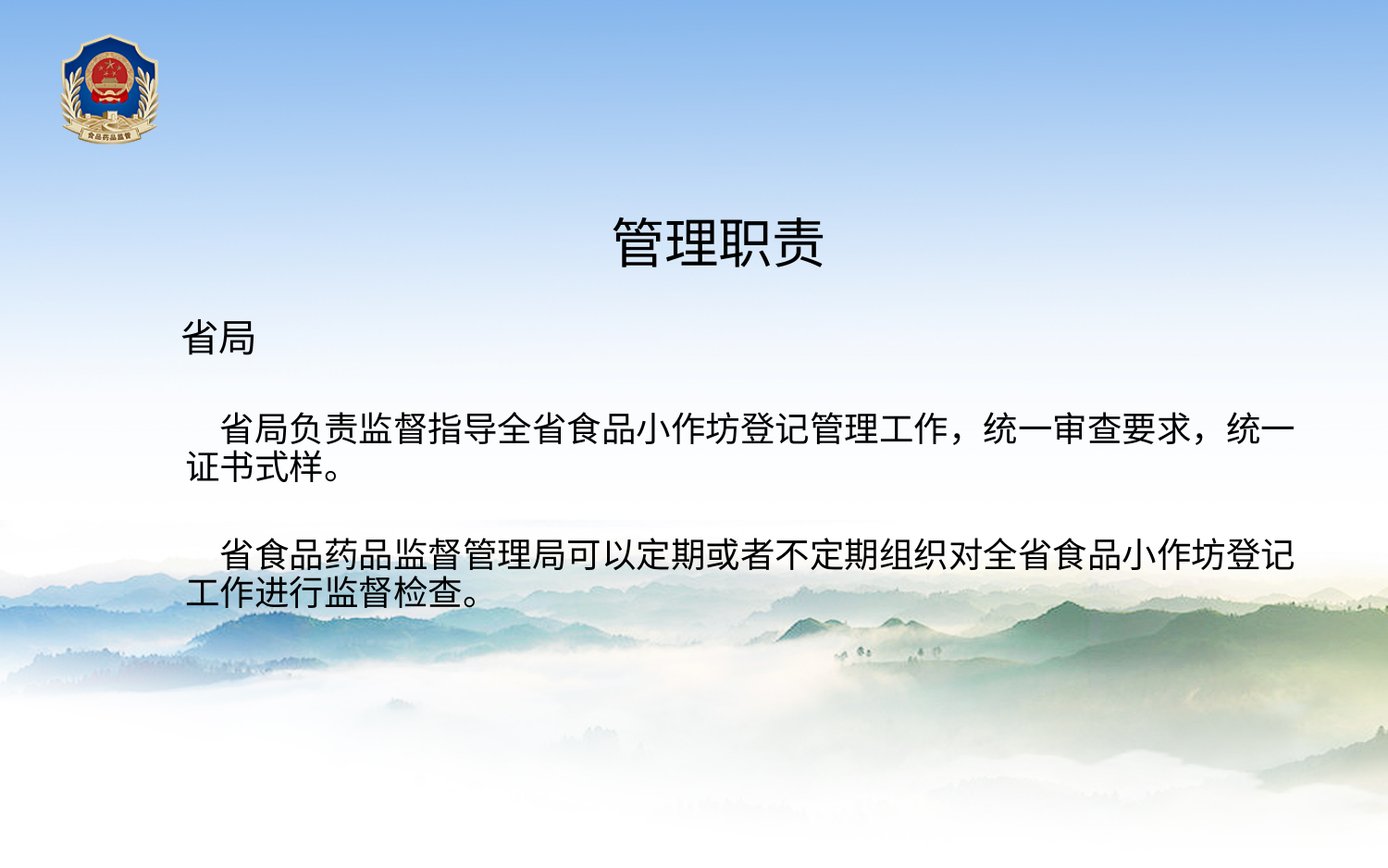

管理职责

     省局

          省局负责监督指导全省食品小作坊登记管理工作，统一审查要求，统一证书式样。

          省食品药品监督管理局可以定期或者不定期组织对全省食品小作坊登记工作进行监督检查。